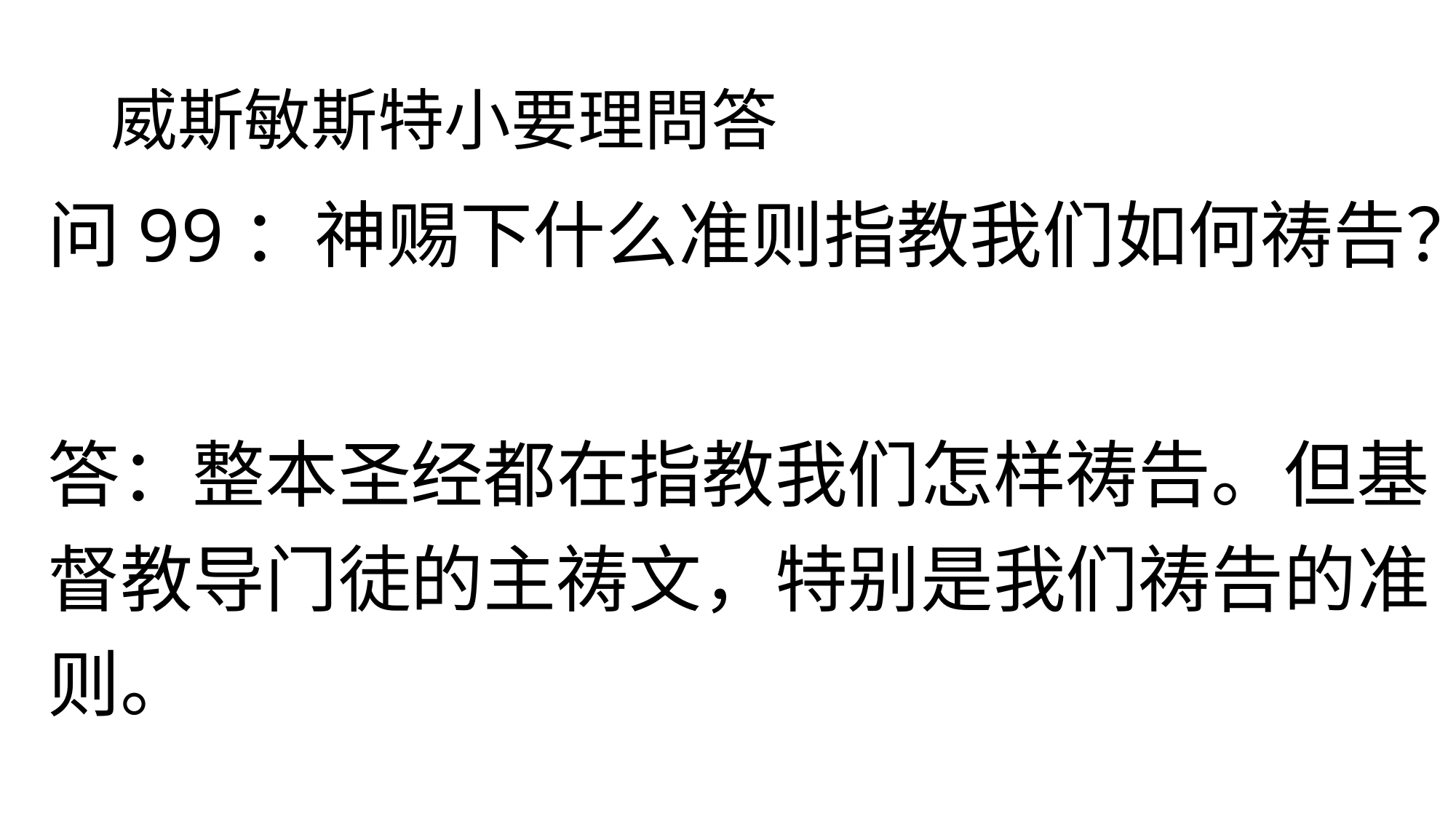

# 威斯敏斯特小要理問答
问99：神赐下什么准则指教我们如何祷告？

答：整本圣经都在指教我们怎样祷告。但基督教导门徒的主祷文，特别是我们祷告的准则。